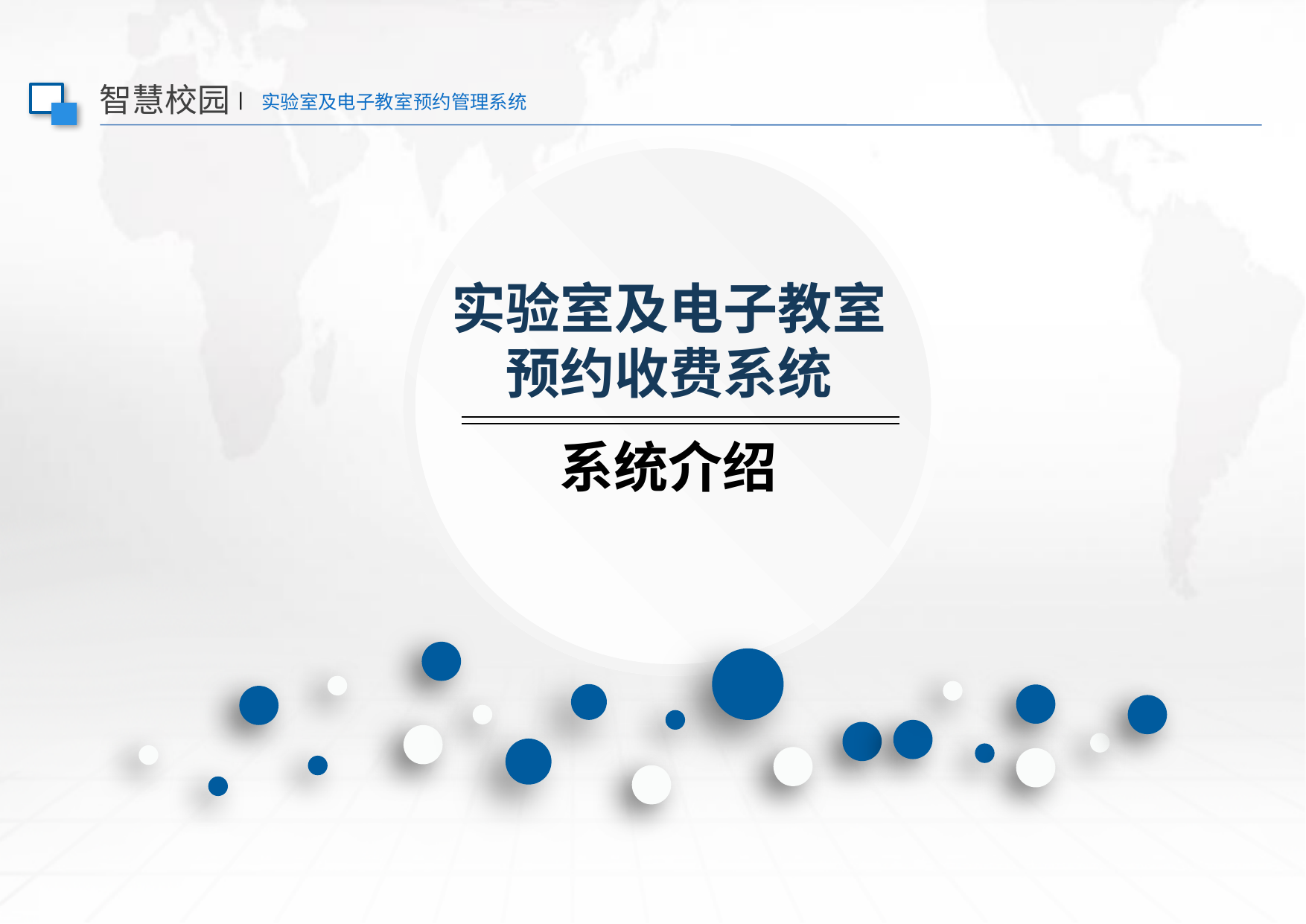

智慧校园|  实验室及电子教室预约管理系统

实验室及电子教室
预约收费系统
系统介绍